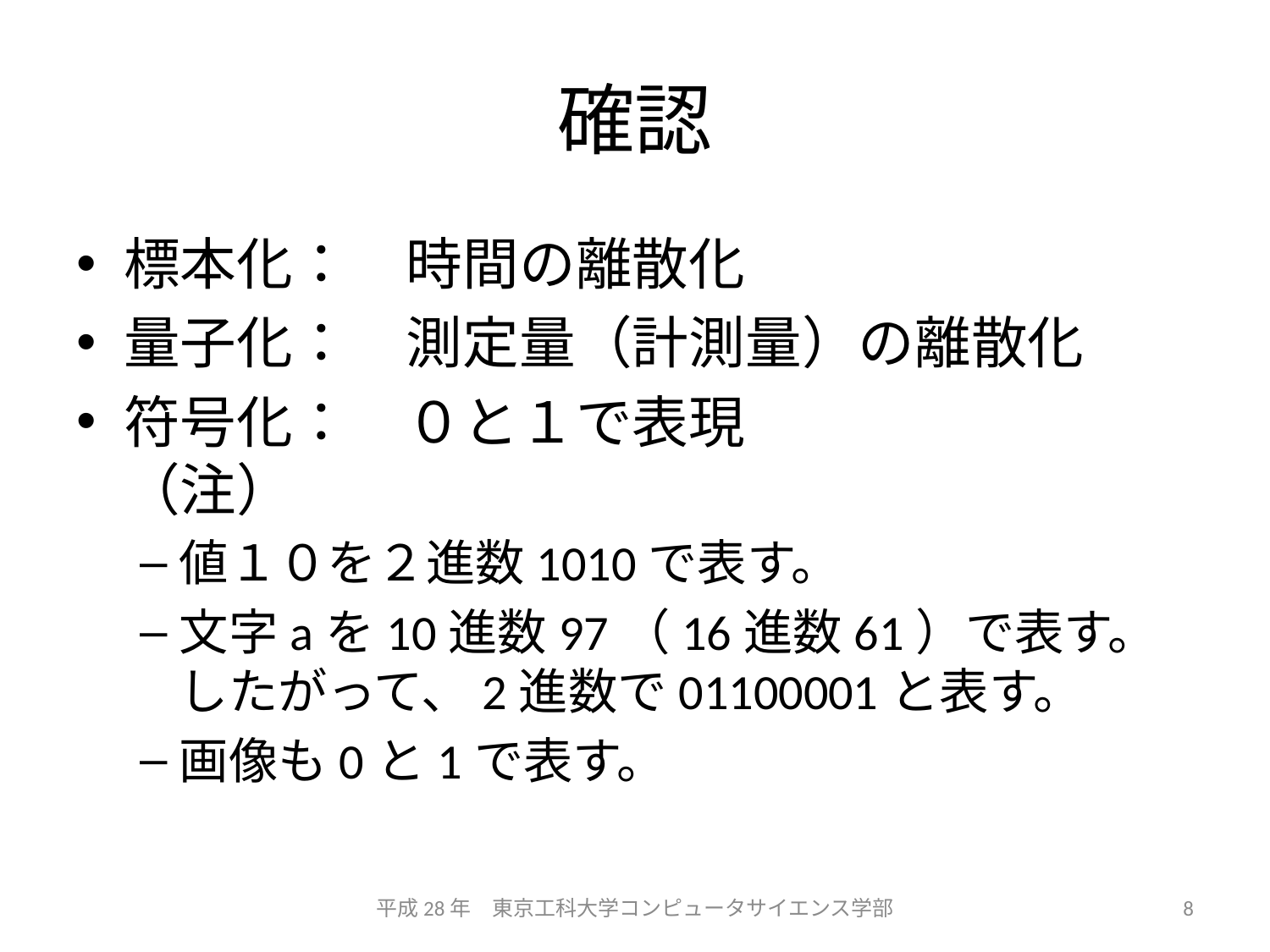

# 確認
標本化：　時間の離散化
量子化：　測定量（計測量）の離散化
符号化：　０と１で表現
（注）
値１０を２進数1010で表す。
文字aを10進数97（16進数61）で表す。
したがって、2進数で01100001と表す。
画像も0と1で表す。
平成28年　東京工科大学コンピュータサイエンス学部
8